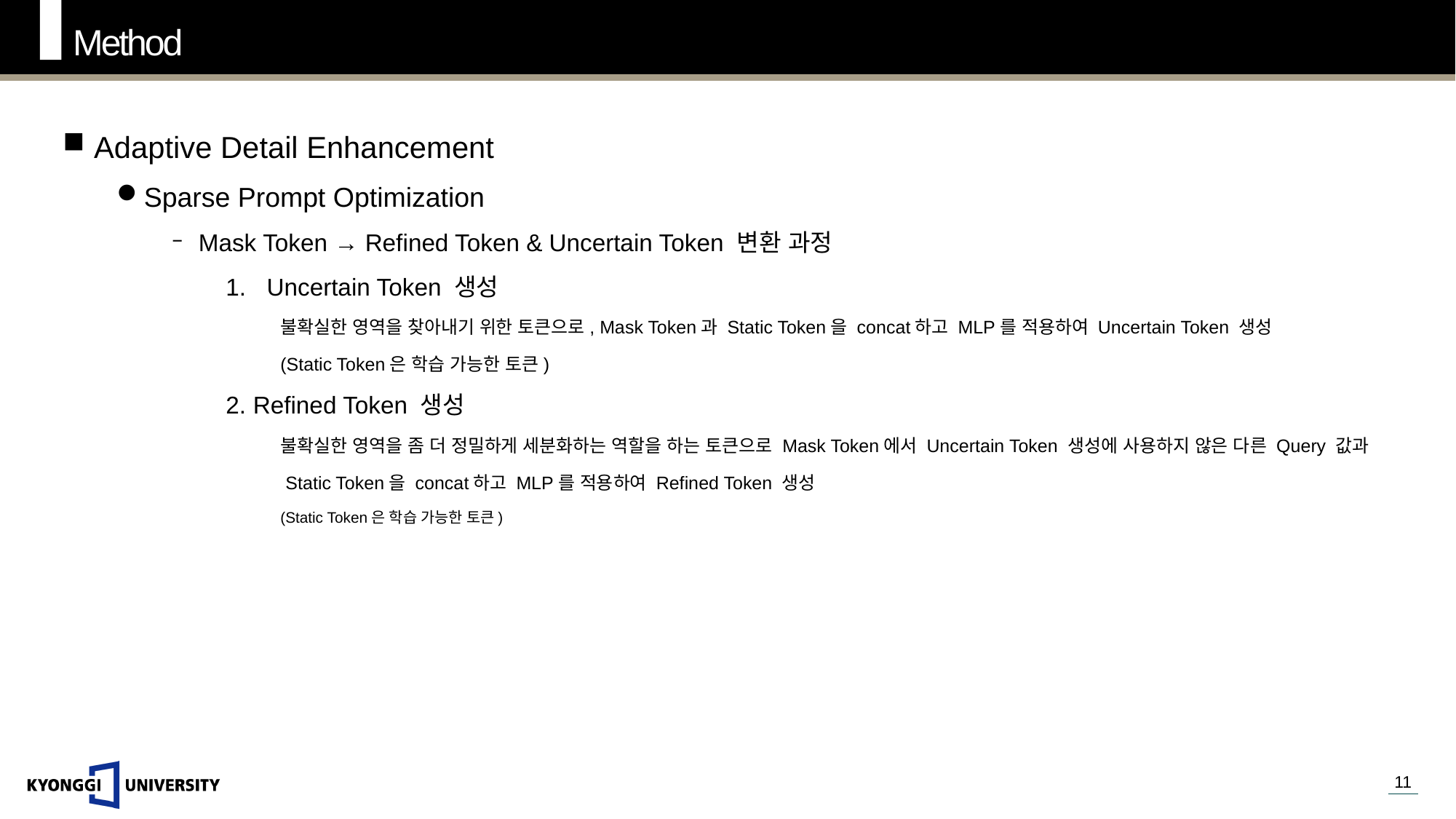

Method
Adaptive Detail Enhancement
Sparse Prompt Optimization
Mask Token → Refined Token & Uncertain Token 변환 과정
Uncertain Token 생성
불확실한 영역을 찾아내기 위한 토큰으로, Mask Token과 Static Token을 concat하고 MLP를 적용하여 Uncertain Token 생성
(Static Token은 학습 가능한 토큰)
Refined Token 생성
불확실한 영역을 좀 더 정밀하게 세분화하는 역할을 하는 토큰으로 Mask Token에서 Uncertain Token 생성에 사용하지 않은 다른 Query 값과
 Static Token을 concat하고 MLP를 적용하여 Refined Token 생성
(Static Token은 학습 가능한 토큰)